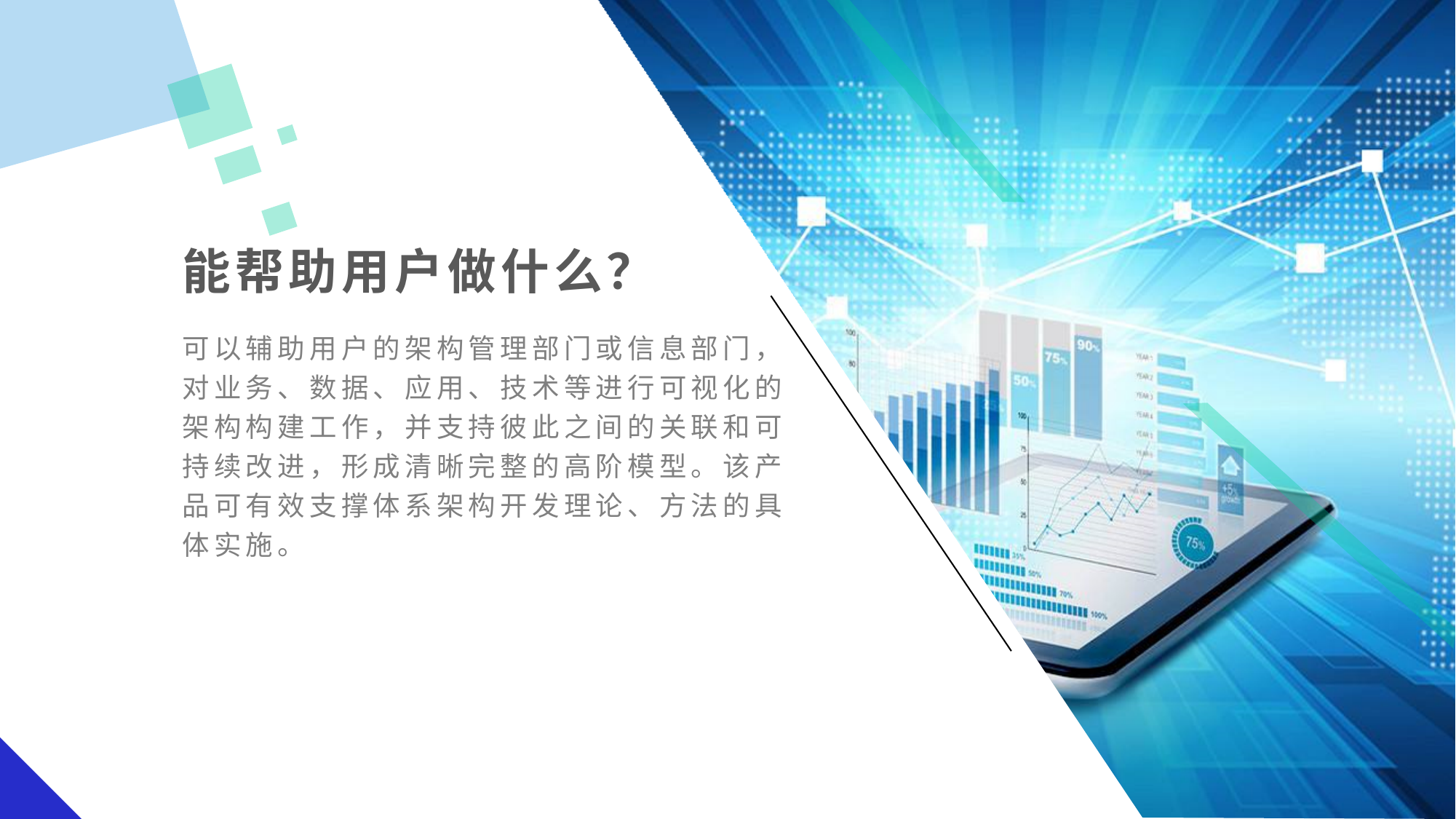

能帮助用户做什么？
可以辅助用户的架构管理部门或信息部门，对业务、数据、应用、技术等进行可视化的架构构建工作，并支持彼此之间的关联和可持续改进，形成清晰完整的高阶模型。该产品可有效支撑体系架构开发理论、方法的具体实施。

5